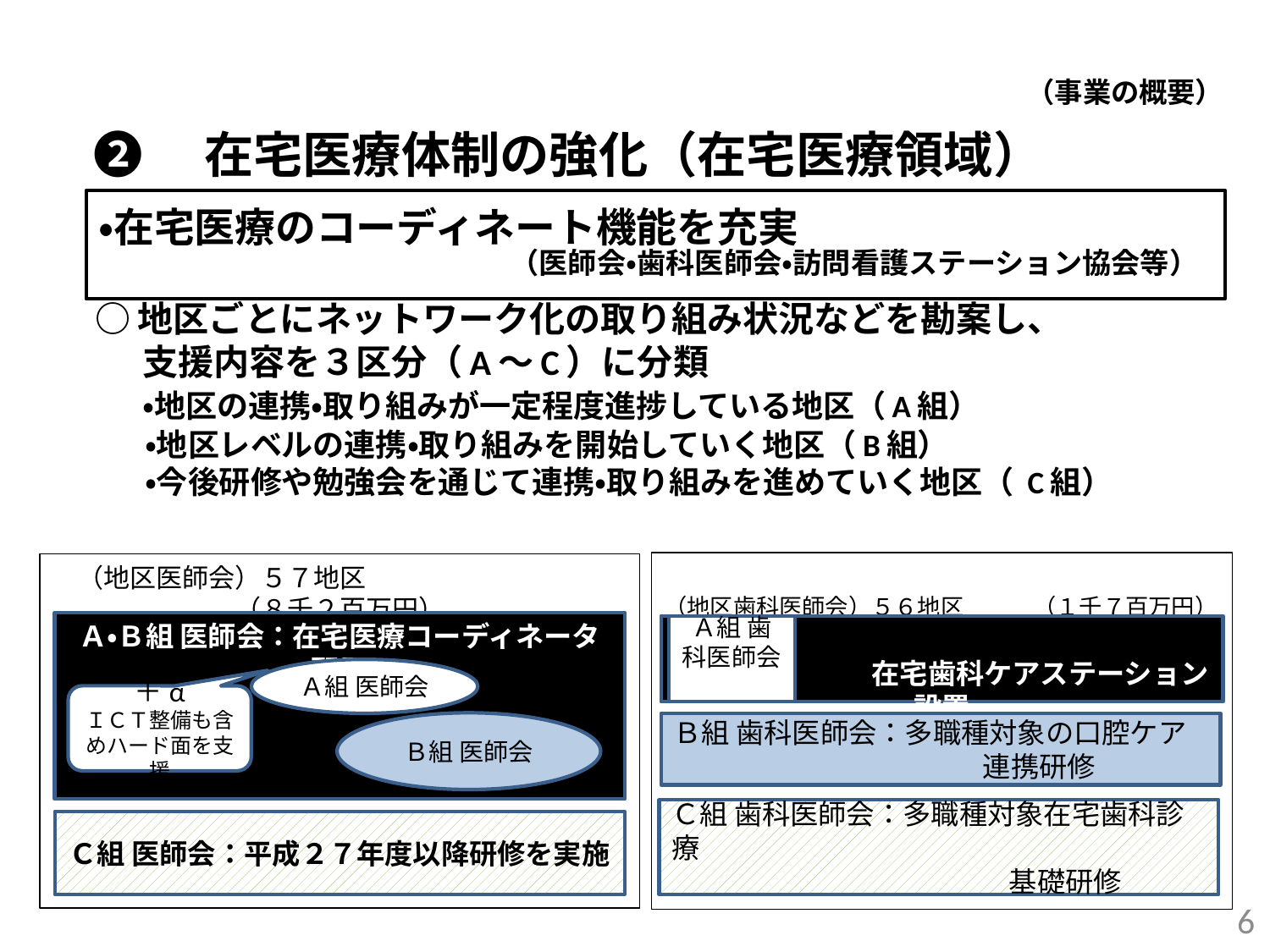

（事業の概要）
➋　在宅医療体制の強化（在宅医療領域）
・在宅医療のコーディネート機能を充実
                               　　　（医師会・歯科医師会・訪問看護ステーション協会等）
○地区ごとにネットワーク化の取り組み状況などを勘案し、
     支援内容を３区分（A～C）に分類
     ・地区の連携・取り組みが一定程度進捗している地区（A組）
      ・地区レベルの連携・取り組みを開始していく地区（B組）
      ・今後研修や勉強会を通じて連携・取り組みを進めていく地区（ C組）

（地区歯科医師会）５６地区　　　（１千７百万円）

（地区医師会）５７地区　　　　　　　　　（８千２百万円）
Ａ・Ｂ組 医師会：在宅医療コーディネータ配置
Ａ組 歯科医師会

　　　　　　　在宅歯科ケアステーション設置
Ａ組 医師会
＋α
ＩＣＴ整備も含めハード面を支援
Ｂ組 医師会
Ｂ組 歯科医師会：多職種対象の口腔ケア
　　　　　　　　　　　連携研修
Ｃ組 歯科医師会：多職種対象在宅歯科診療
　　　　　　　　　　　　基礎研修
Ｃ組 医師会：平成２７年度以降研修を実施
6